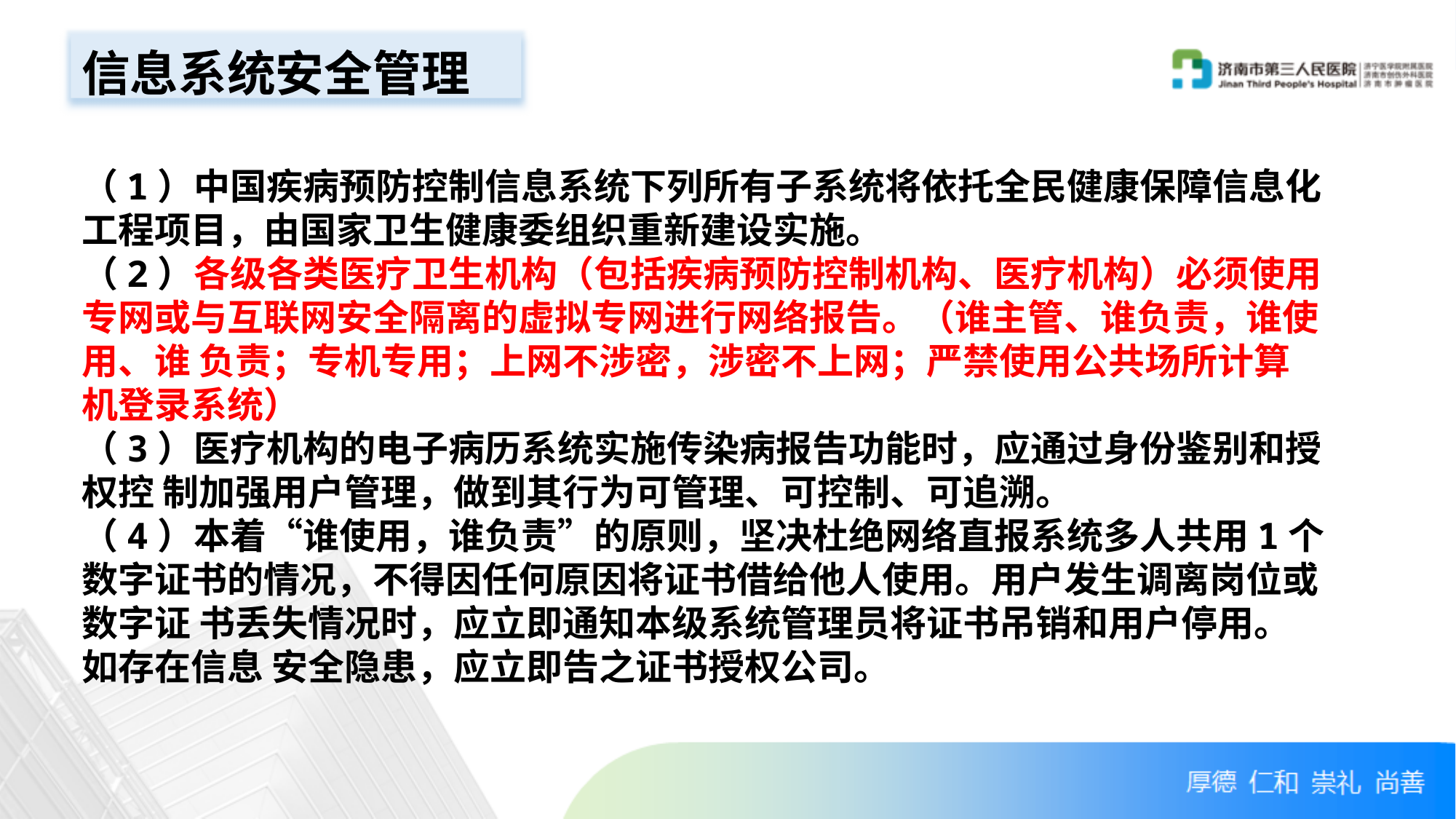

信息系统安全管理
（1）中国疾病预防控制信息系统下列所有子系统将依托全民健康保障信息化工程项目，由国家卫生健康委组织重新建设实施。
（2）各级各类医疗卫生机构（包括疾病预防控制机构、医疗机构）必须使用专网或与互联网安全隔离的虚拟专网进行网络报告。（谁主管、谁负责，谁使用、谁 负责；专机专用；上网不涉密，涉密不上网；严禁使用公共场所计算机登录系统）
（3）医疗机构的电子病历系统实施传染病报告功能时，应通过身份鉴别和授权控 制加强用户管理，做到其行为可管理、可控制、可追溯。
（4）本着“谁使用，谁负责”的原则，坚决杜绝网络直报系统多人共用1个数字证书的情况，不得因任何原因将证书借给他人使用。用户发生调离岗位或数字证 书丢失情况时，应立即通知本级系统管理员将证书吊销和用户停用。如存在信息 安全隐患，应立即告之证书授权公司。